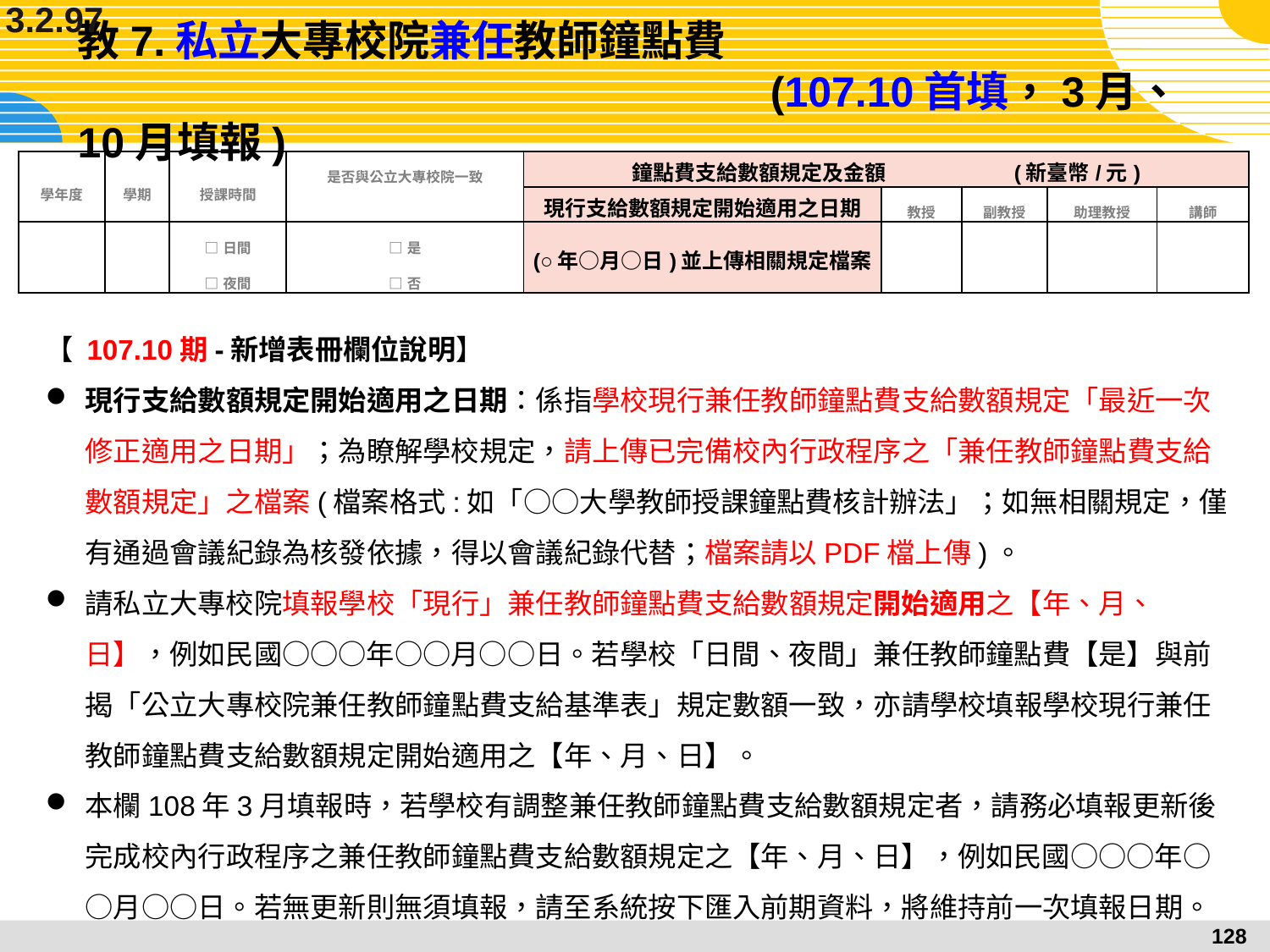

3.2.97
# 教7.私立大專校院兼任教師鐘點費								     (107.10首填，3月、10月填報)
| 學年度 | 學期 | 授課時間 | 是否與公立大專校院一致 | 鐘點費支給數額規定及金額 (新臺幣/元) |  |  |  |  |
| --- | --- | --- | --- | --- | --- | --- | --- | --- |
|  |  |  |  | 現行支給數額規定開始適用之日期 | 教授 | 副教授 | 助理教授 | 講師 |
|  |  | □日間 □夜間 | □是 □否 | (○年○月○日)並上傳相關規定檔案 |  |  |  |  |
【 107.10期-新增表冊欄位說明】
現行支給數額規定開始適用之日期：係指學校現行兼任教師鐘點費支給數額規定「最近一次修正適用之日期」；為瞭解學校規定，請上傳已完備校內行政程序之「兼任教師鐘點費支給數額規定」之檔案(檔案格式:如「○○大學教師授課鐘點費核計辦法」；如無相關規定，僅有通過會議紀錄為核發依據，得以會議紀錄代替；檔案請以PDF檔上傳)。
請私立大專校院填報學校「現行」兼任教師鐘點費支給數額規定開始適用之【年、月、日】，例如民國○○○年○○月○○日。若學校「日間、夜間」兼任教師鐘點費【是】與前揭「公立大專校院兼任教師鐘點費支給基準表」規定數額一致，亦請學校填報學校現行兼任教師鐘點費支給數額規定開始適用之【年、月、日】。
本欄108年3月填報時，若學校有調整兼任教師鐘點費支給數額規定者，請務必填報更新後完成校內行政程序之兼任教師鐘點費支給數額規定之【年、月、日】，例如民國○○○年○○月○○日。若無更新則無須填報，請至系統按下匯入前期資料，將維持前一次填報日期。